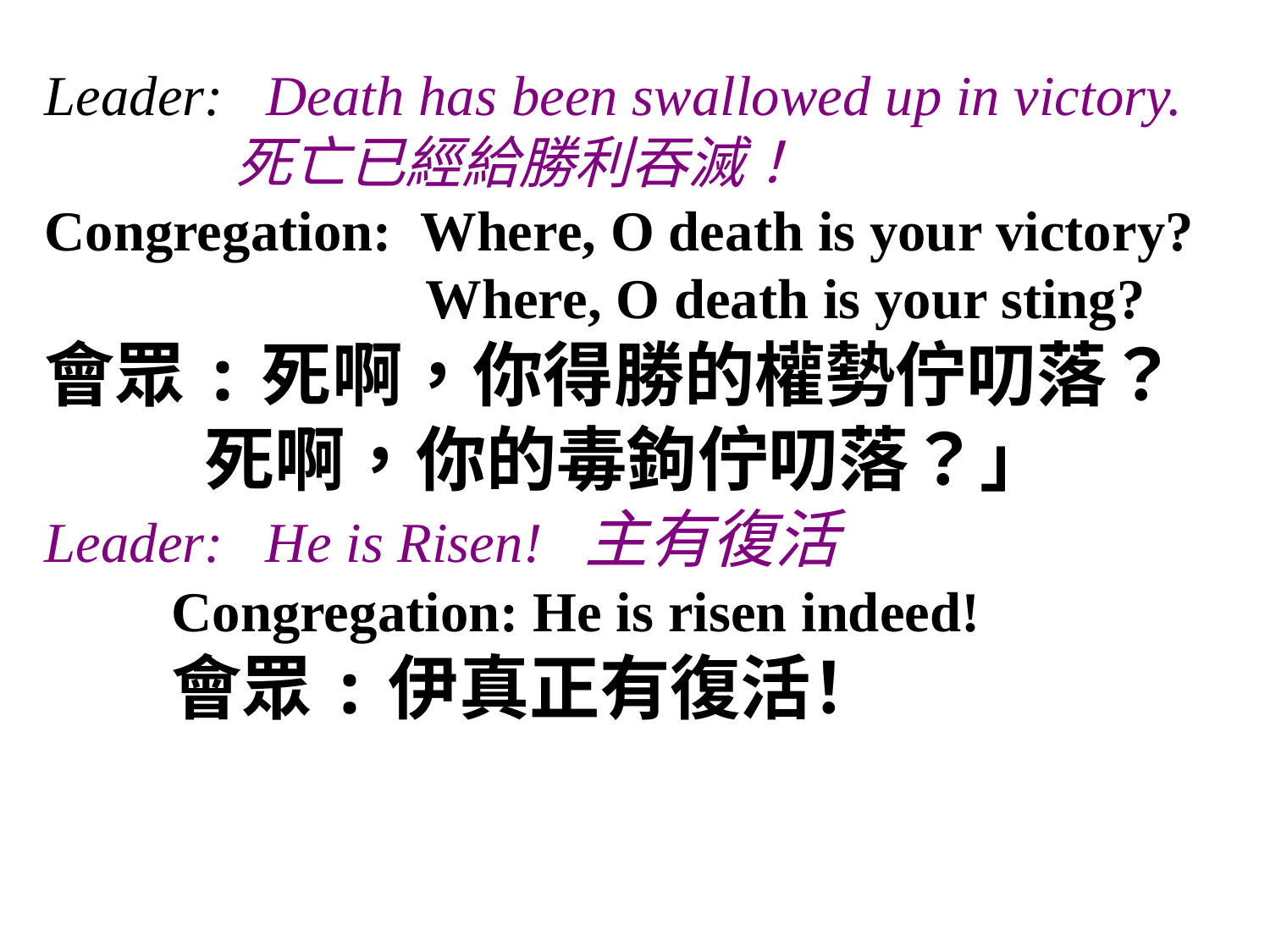

Leader:   Death has been swallowed up in victory.
              死亡已經給勝利吞滅！
Congregation:  Where, O death is your victory?
			Where, O death is your sting?
會眾:死啊，你得勝的權勢佇叨落？
	 死啊，你的毒鉤佇叨落？」
Leader:   He is Risen!  主有復活
	Congregation: He is risen indeed!
	會眾:伊真正有復活！